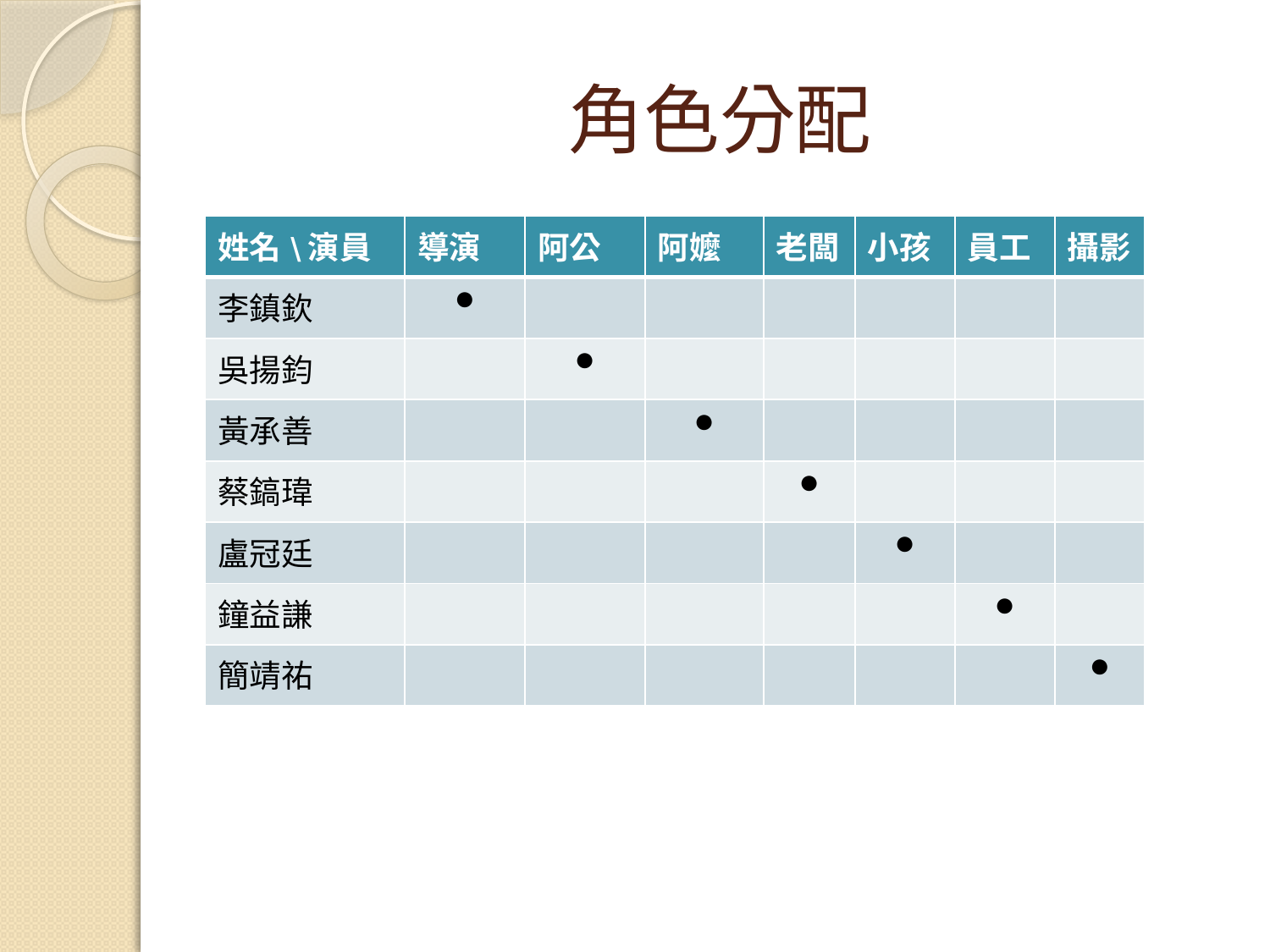

# 角色分配
| 姓名\演員 | 導演 | 阿公 | 阿嬤 | 老闆 | 小孩 | 員工 | 攝影 |
| --- | --- | --- | --- | --- | --- | --- | --- |
| 李鎮欽 | ● |  |  |  |  |  |  |
| 吳揚鈞 |  | ● |  |  |  |  |  |
| 黃承善 |  |  | ● |  |  |  |  |
| 蔡鎬瑋 |  |  |  | ● |  |  |  |
| 盧冠廷 |  |  |  |  | ● |  |  |
| 鐘益謙 |  |  |  |  |  | ● |  |
| 簡靖祐 |  |  |  |  |  |  | ● |